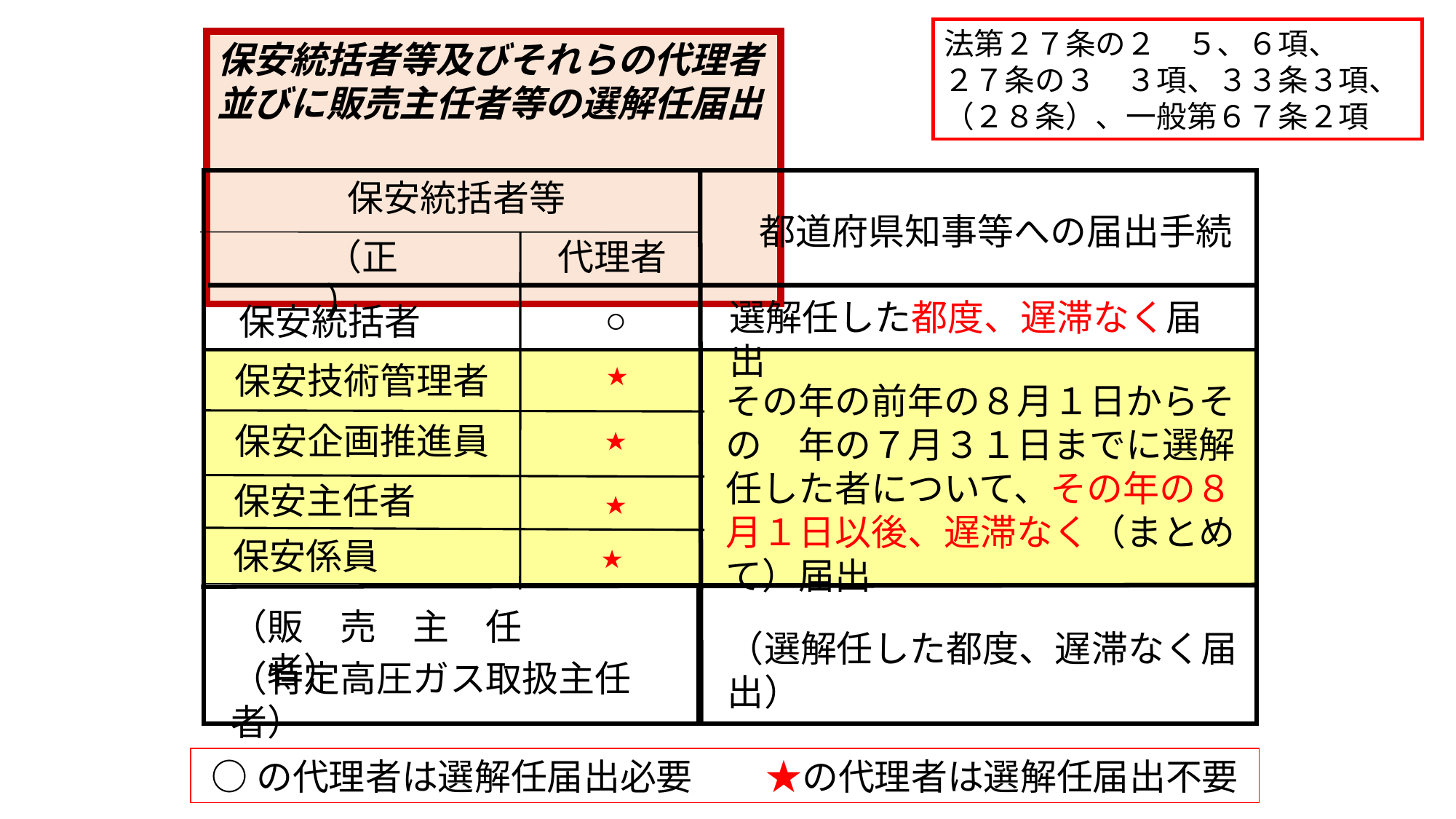

法第２７条の２　５、６項、
２７条の３　３項、３３条３項、（２８条）、一般第６７条２項
保安統括者等及びそれらの代理者並びに販売主任者等の選解任届出
保安統括者等

都道府県知事等への届出手続
（正）
代理者

選解任した都度、遅滞なく届出
○
保安統括者
★

保安技術管理者
その年の前年の８月１日からその　年の７月３１日までに選解任した者について、その年の８月１日以後、遅滞なく（まとめて）届出
★

保安企画推進員
★
保安主任者

★

保安係員

（販　売　主　任　者）
（選解任した都度、遅滞なく届出）
（特定高圧ガス取扱主任者）

○の代理者は選解任届出必要　　★の代理者は選解任届出不要